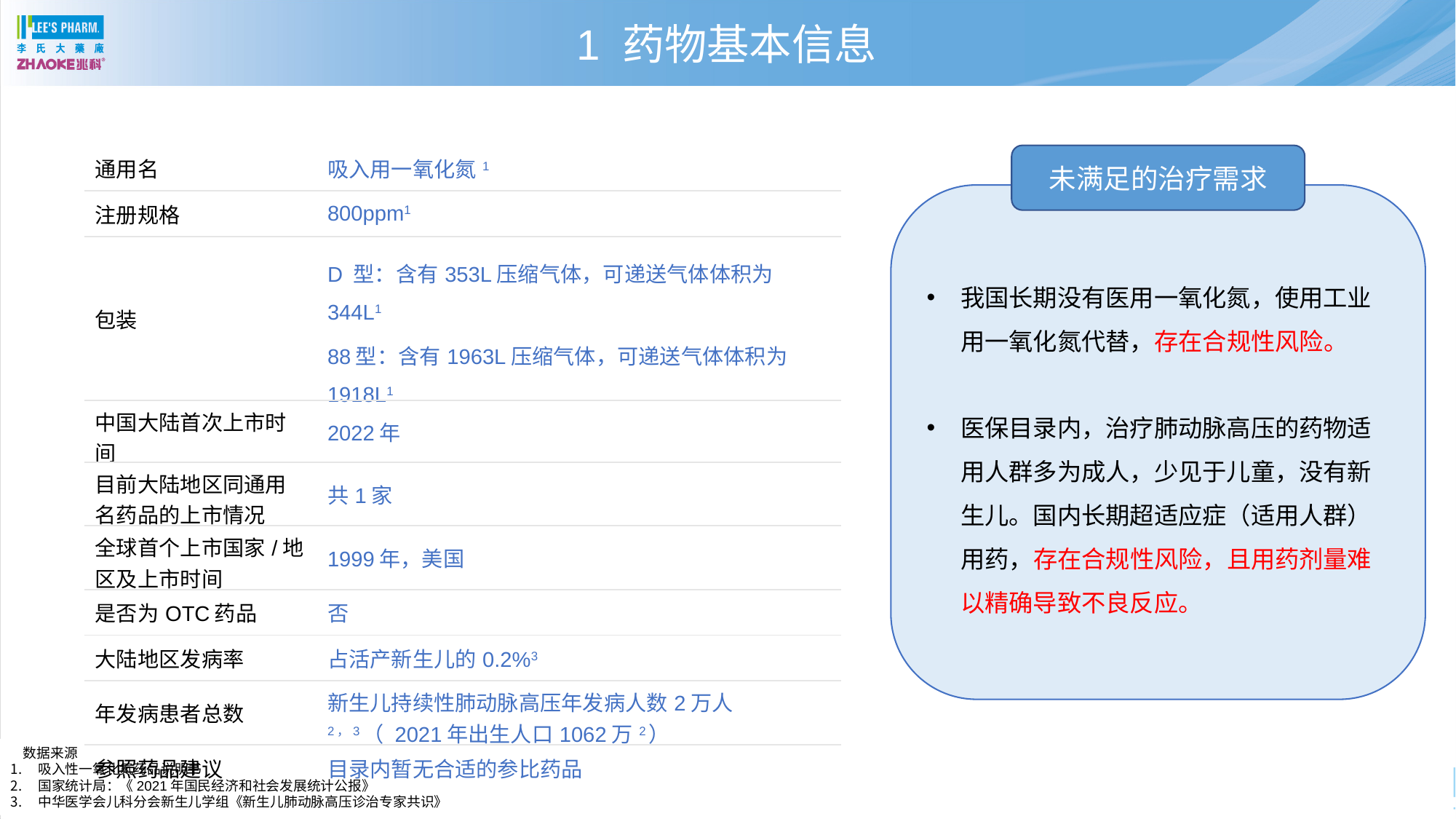

1 药物基本信息
| 通用名 | 吸入用一氧化氮1 |
| --- | --- |
| 注册规格 | 800ppm1 |
| 包装 | D 型：含有353L压缩气体，可递送气体体积为344L1 88型：含有1963L压缩气体，可递送气体体积为1918L1 |
| 中国大陆首次上市时间 | 2022年 |
| 目前大陆地区同通用名药品的上市情况 | 共1家 |
| 全球首个上市国家/地区及上市时间 | 1999年，美国 |
| 是否为OTC药品 | 否 |
| 大陆地区发病率 | 占活产新生儿的0.2%3 |
| 年发病患者总数 | 新生儿持续性肺动脉高压年发病人数2万人2，3（ 2021年出生人口1062万2） |
| 参照药品建议 | 目录内暂无合适的参比药品 |
未满足的治疗需求
01
我国长期没有医用一氧化氮，使用工业用一氧化氮代替，存在合规性风险。

医保目录内，治疗肺动脉高压的药物适用人群多为成人，少见于儿童，没有新生儿。国内长期超适应症（适用人群）用药，存在合规性风险，且用药剂量难以精确导致不良反应。
   数据来源
吸入性一氧化氮药品说明书
国家统计局：《2021年国民经济和社会发展统计公报》
中华医学会儿科分会新生儿学组《新生儿肺动脉高压诊治专家共识》